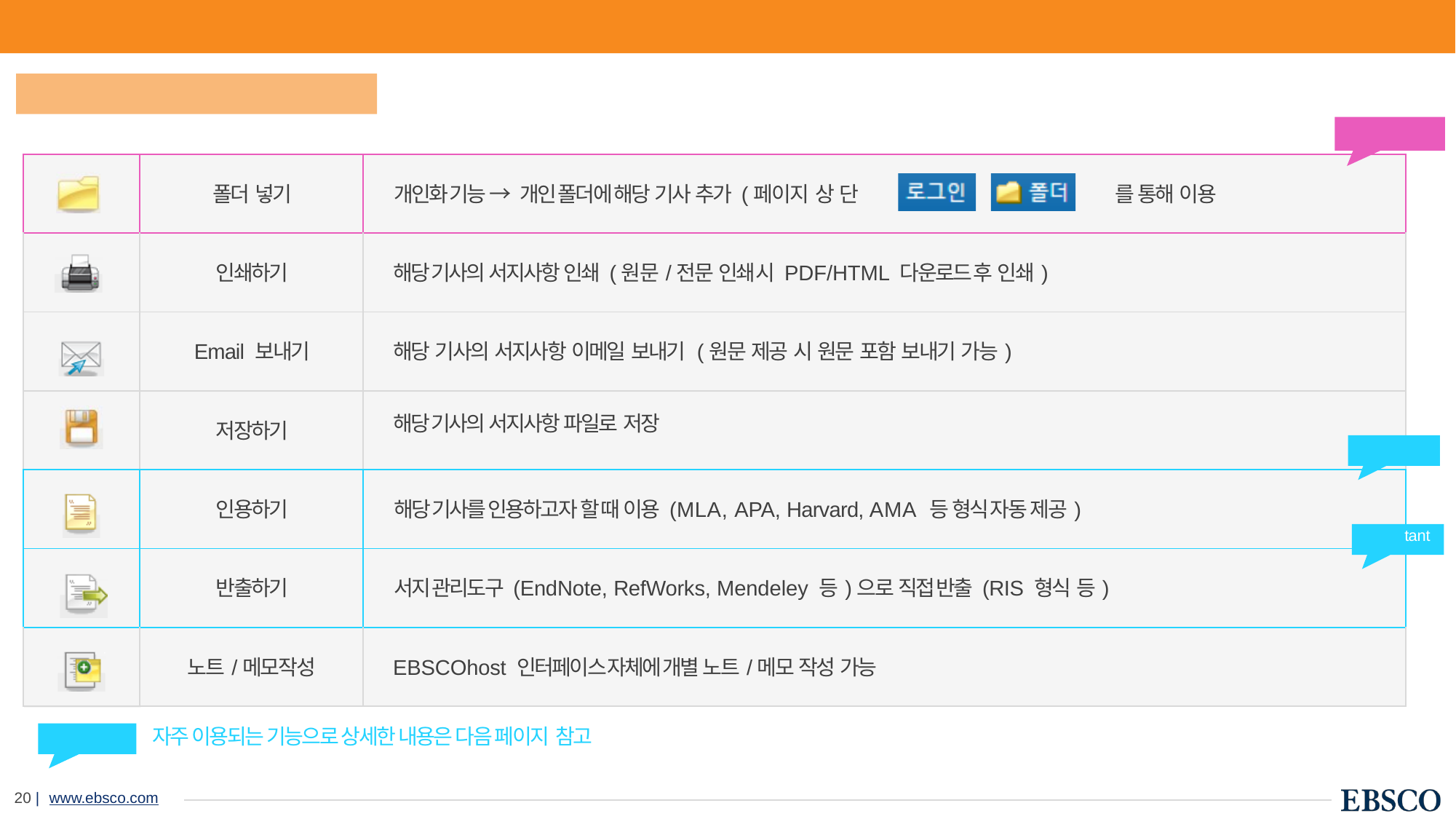

# 효율적인 기본 도구 활용 하기
해당 기사를 통해 간단하게 이용할 수 있는 기본 도구 설명

기본 도구 모음 - 주요 도구 설명

개인화 기능
|  | 폴더 넣기 | 개인화 기능 → 개인 폴더에 해당 기사 추가 (페이지 상 단 를 통해 이용 |
| --- | --- | --- |
|  | 인쇄하기 | 해당 기사의 서지사항 인쇄 (원문/전문 인쇄 시 PDF/HTML 다운로드 후 인쇄) |
|  | Email 보내기 | 해당 기사의 서지사항 이메일 보내기 (원문 제공 시 원문 포함 보내기 가능) |
|  | 저장하기 | 해당 기사의 서지사항 파일로 저장 Import |
|  | 인용하기 | 해당 기사를 인용하고자 할 때 이용 (MLA, APA, Harvard, AMA 등 형식 자동 제공) Impor |
|  | 반출하기 | 서지 관리도구 (EndNote, RefWorks, Mendeley 등)으로 직접 반출 (RIS 형식 등) |
|  | 노트/메모작성 | EBSCOhost 인터페이스 자체에 개별 노트/메모 작성 가능 |

ant

tant

자주 이용되는 기능으로 상세한 내용은 다음 페이지 참고
Important

20 | www.ebsco.com